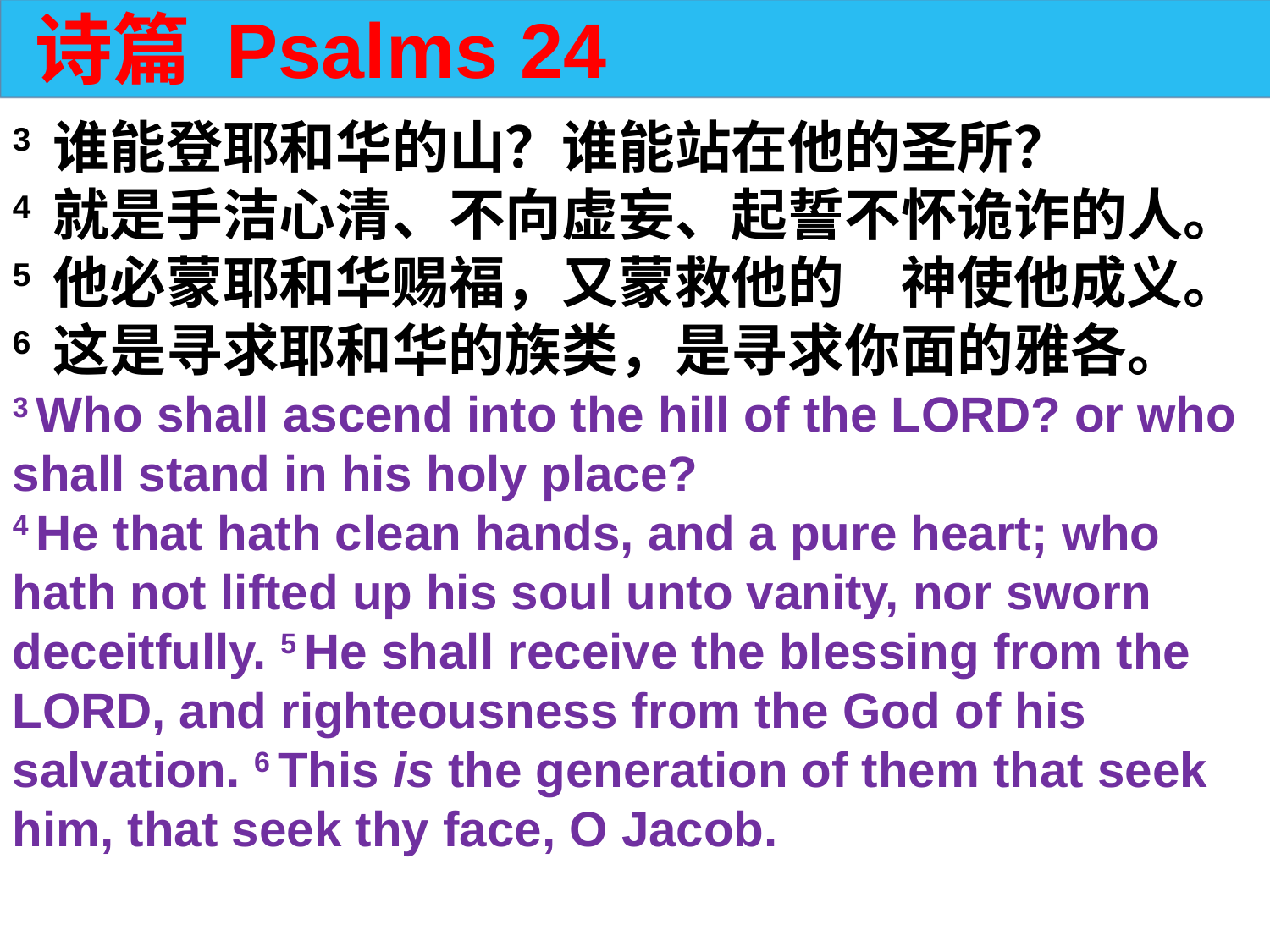

诗篇 Psalms 24
3 谁能登耶和华的山？谁能站在他的圣所？
4 就是手洁心清、不向虚妄、起誓不怀诡诈的人。
5 他必蒙耶和华赐福，又蒙救他的　神使他成义。
6 这是寻求耶和华的族类，是寻求你面的雅各。
3 Who shall ascend into the hill of the LORD? or who shall stand in his holy place?
4 He that hath clean hands, and a pure heart; who hath not lifted up his soul unto vanity, nor sworn deceitfully. 5 He shall receive the blessing from the LORD, and righteousness from the God of his salvation. 6 This is the generation of them that seek him, that seek thy face, O Jacob.